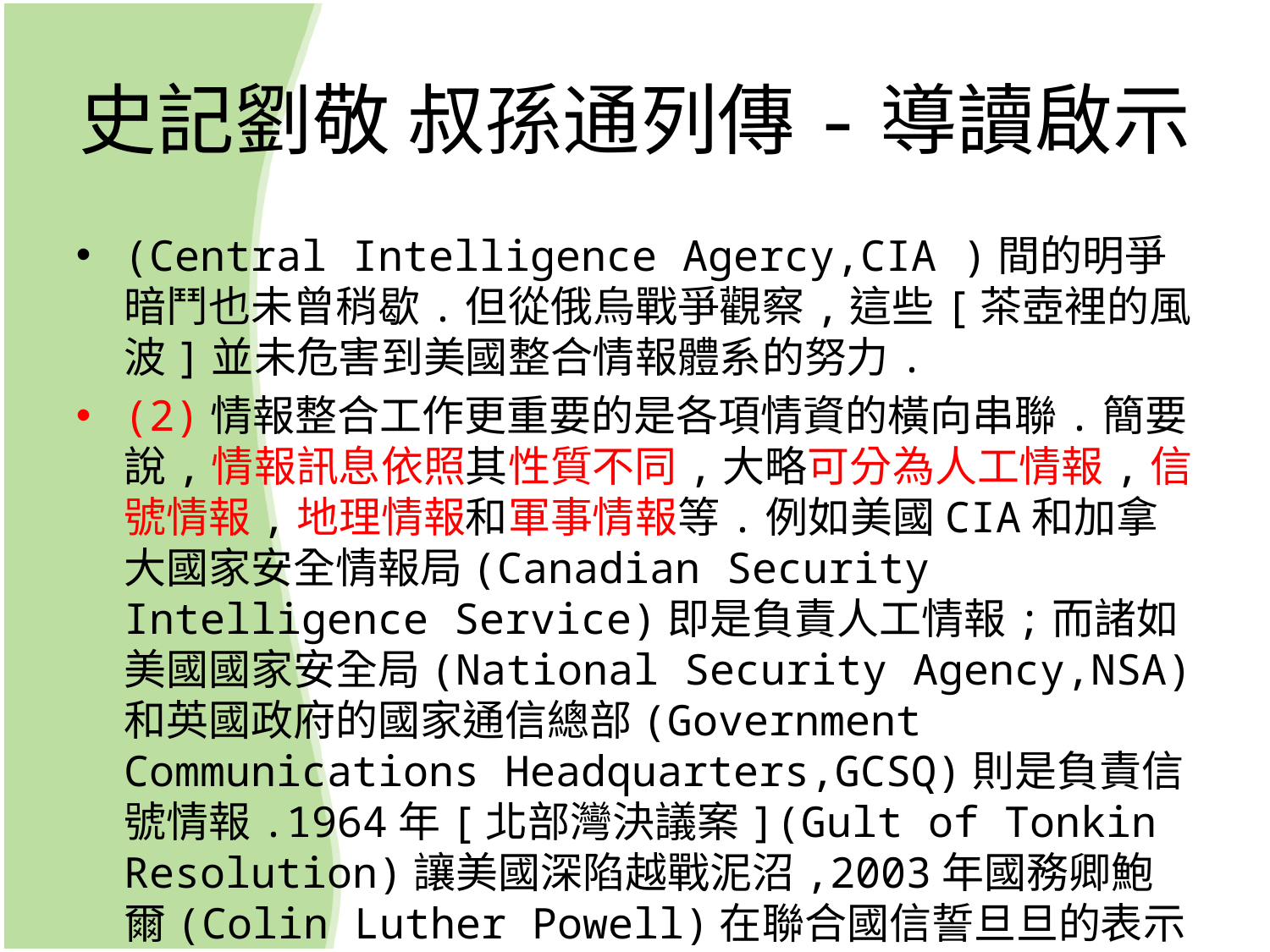

# 史記劉敬 叔孫通列傳-導讀啟示
(Central Intelligence Agercy,CIA )間的明爭暗鬥也未曾稍歇.但從俄烏戰爭觀察,這些[茶壺裡的風波]並未危害到美國整合情報體系的努力.
(2)情報整合工作更重要的是各項情資的橫向串聯.簡要說,情報訊息依照其性質不同,大略可分為人工情報,信號情報,地理情報和軍事情報等.例如美國CIA和加拿大國家安全情報局(Canadian Security Intelligence Service)即是負責人工情報;而諸如美國國家安全局(National Security Agency,NSA)和英國政府的國家通信總部(Government Communications Headquarters,GCSQ)則是負責信號情報.1964年[北部灣決議案](Gult of Tonkin Resolution)讓美國深陷越戰泥沼,2003年國務卿鮑爾(Colin Luther Powell)在聯合國信誓旦旦的表示伊拉克有大規模毀滅性